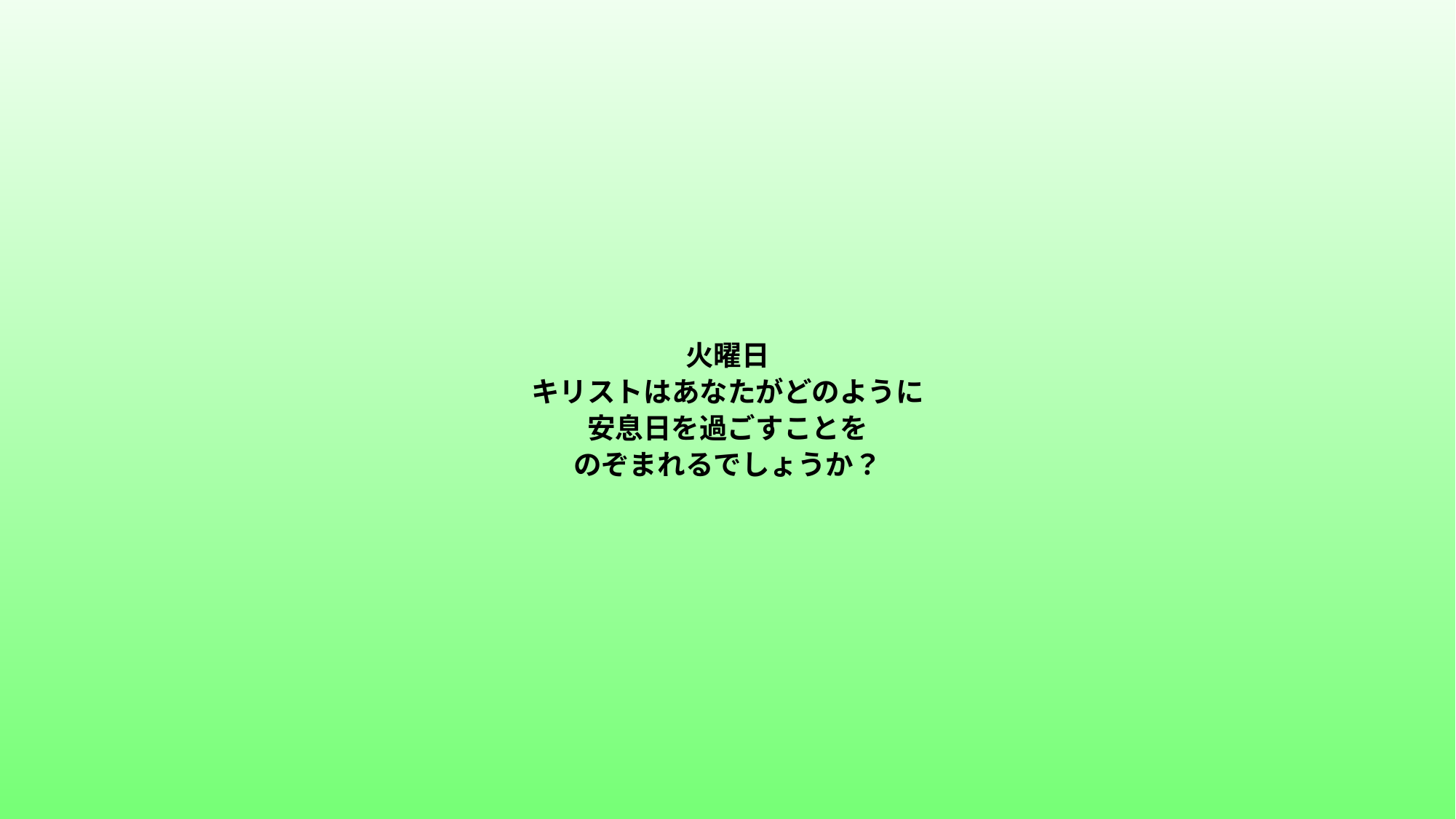

# 火曜日 キリストはあなたがどのように 安息日を過ごすことを のぞまれるでしょうか？